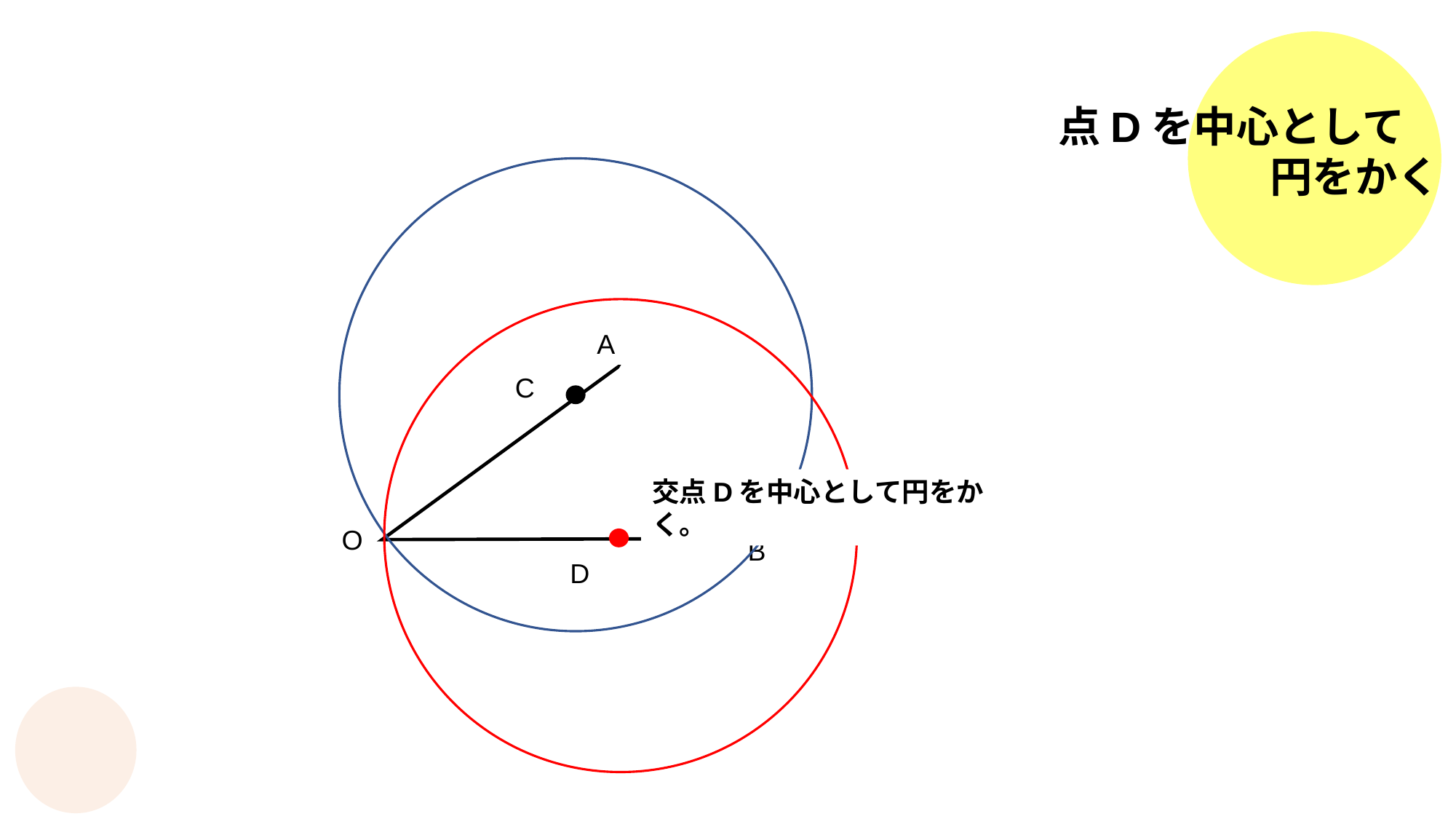

点Dを中心として
　　　　　円をかく

A

O
B
C

交点Dを中心として円をかく。

D